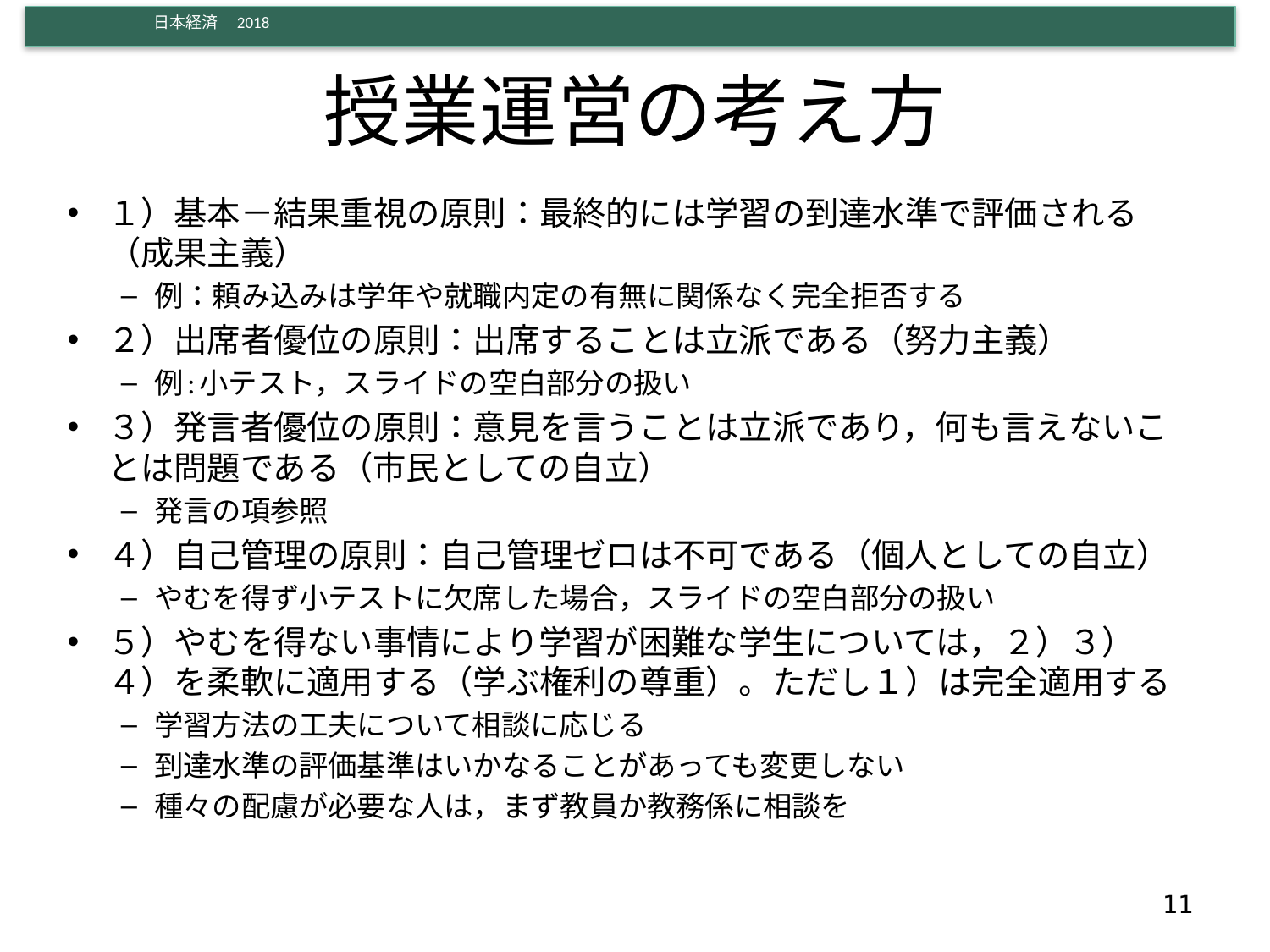

# 授業運営の考え方
１）基本－結果重視の原則：最終的には学習の到達水準で評価される（成果主義）
例：頼み込みは学年や就職内定の有無に関係なく完全拒否する
２）出席者優位の原則：出席することは立派である（努力主義）
例:小テスト，スライドの空白部分の扱い
３）発言者優位の原則：意見を言うことは立派であり，何も言えないことは問題である（市民としての自立）
発言の項参照
４）自己管理の原則：自己管理ゼロは不可である（個人としての自立）
やむを得ず小テストに欠席した場合，スライドの空白部分の扱い
５）やむを得ない事情により学習が困難な学生については，２）３）４）を柔軟に適用する（学ぶ権利の尊重）。ただし１）は完全適用する
学習方法の工夫について相談に応じる
到達水準の評価基準はいかなることがあっても変更しない
種々の配慮が必要な人は，まず教員か教務係に相談を

11